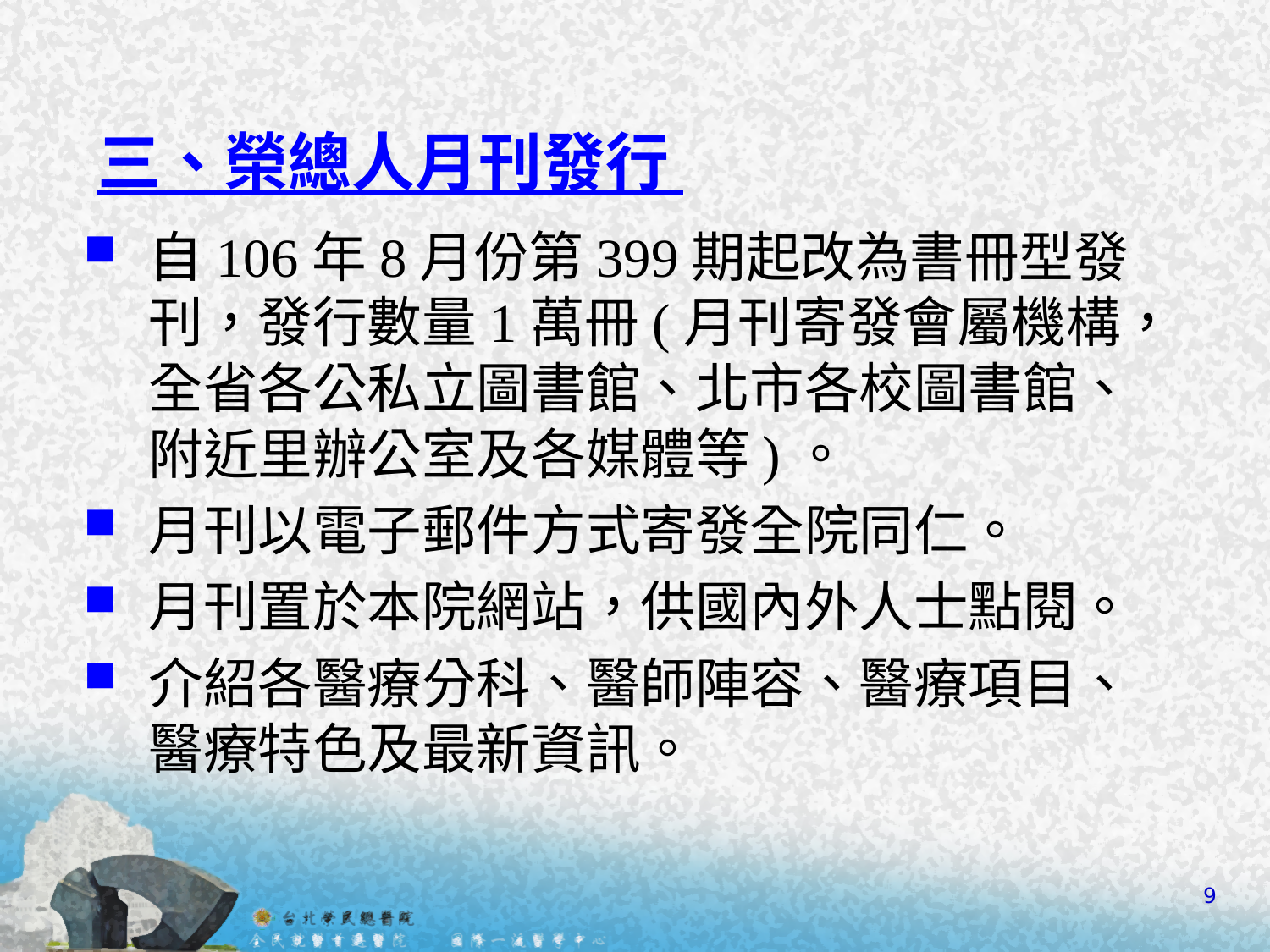

# 三、榮總人月刊發行
自106年8月份第399期起改為書冊型發刊，發行數量1萬冊(月刊寄發會屬機構，全省各公私立圖書館、北市各校圖書館、附近里辦公室及各媒體等)。
月刊以電子郵件方式寄發全院同仁。
月刊置於本院網站，供國內外人士點閱。
介紹各醫療分科、醫師陣容、醫療項目、醫療特色及最新資訊。
9